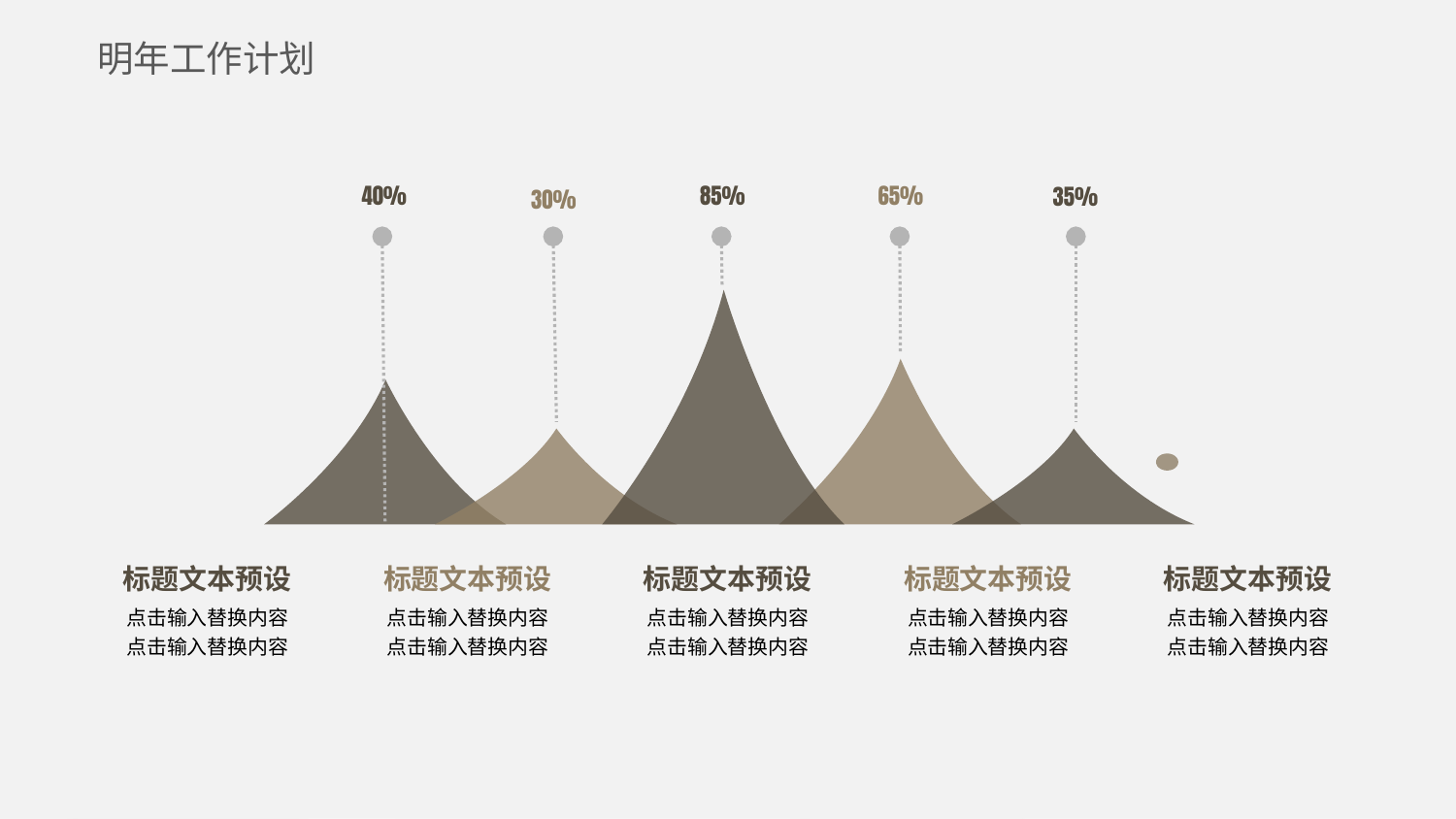

明年工作计划
85%

40%

65%

35%

30%

标题文本预设
点击输入替换内容
点击输入替换内容
标题文本预设
点击输入替换内容
点击输入替换内容
标题文本预设
点击输入替换内容
点击输入替换内容
标题文本预设
点击输入替换内容
点击输入替换内容
标题文本预设
点击输入替换内容
点击输入替换内容